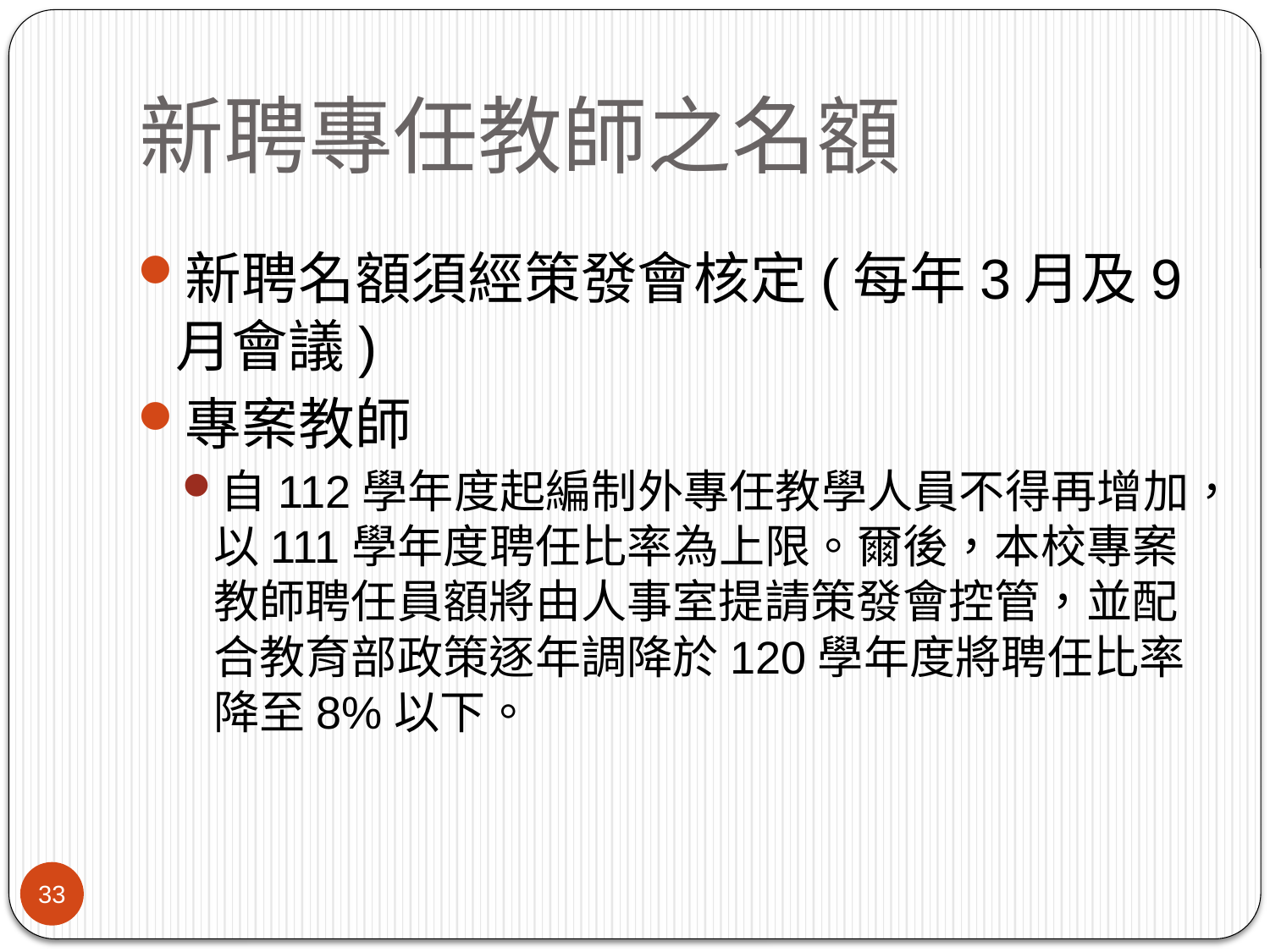

# 新聘專任教師之名額
新聘名額須經策發會核定(每年3月及9月會議)
專案教師
自112學年度起編制外專任教學人員不得再增加，以111學年度聘任比率為上限。爾後，本校專案教師聘任員額將由人事室提請策發會控管，並配合教育部政策逐年調降於120學年度將聘任比率降至8%以下。

33